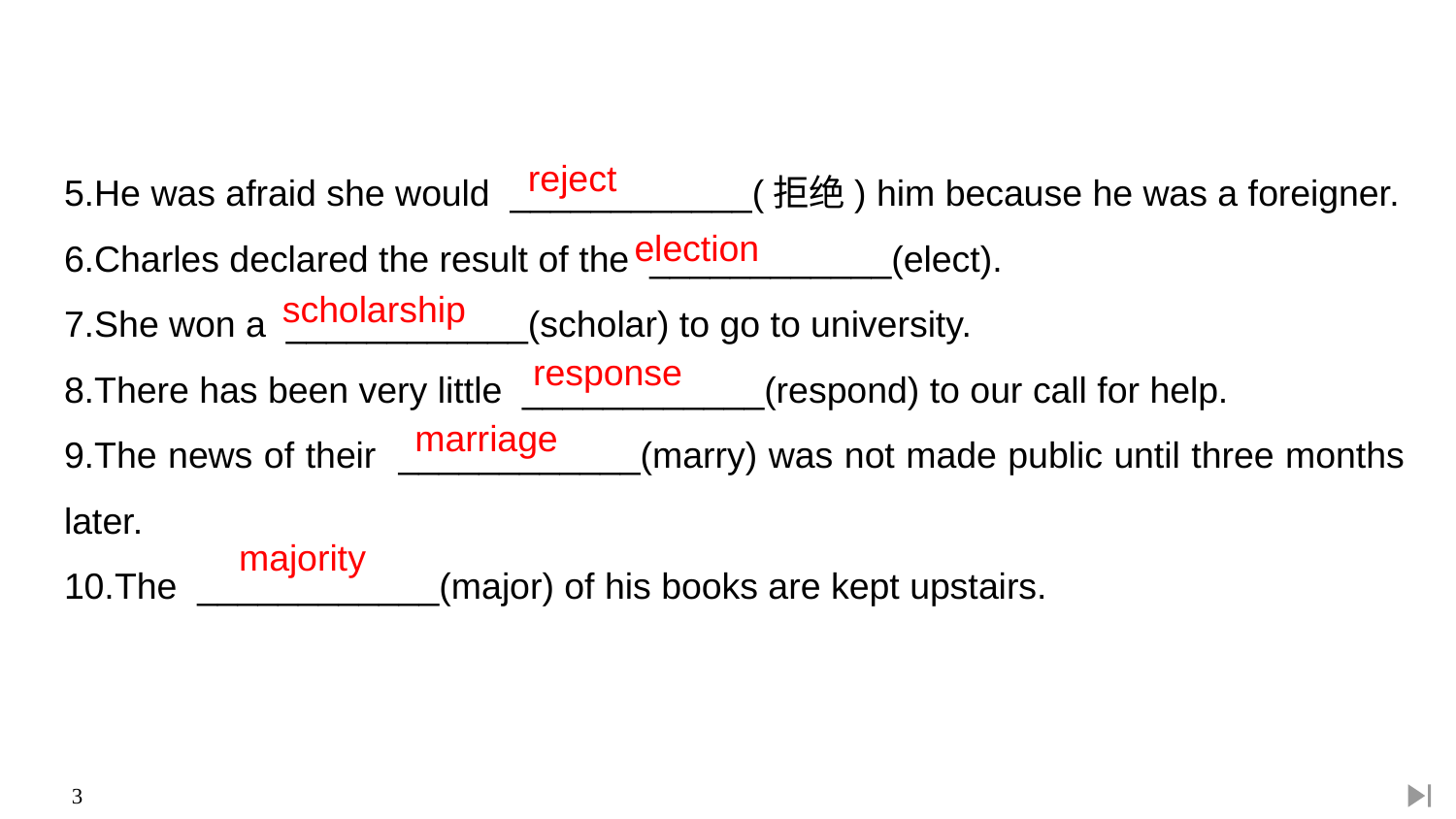

5.He was afraid she would  ____________(拒绝) him because he was a foreigner.
6.Charles declared the result of the  ____________(elect).
7.She won a  ____________(scholar) to go to university.
8.There has been very little  ____________(respond) to our call for help.
9.The news of their  ____________(marry) was not made public until three months later.
10.The  ____________(major) of his books are kept upstairs.
reject
election
scholarship
response
marriage
majority